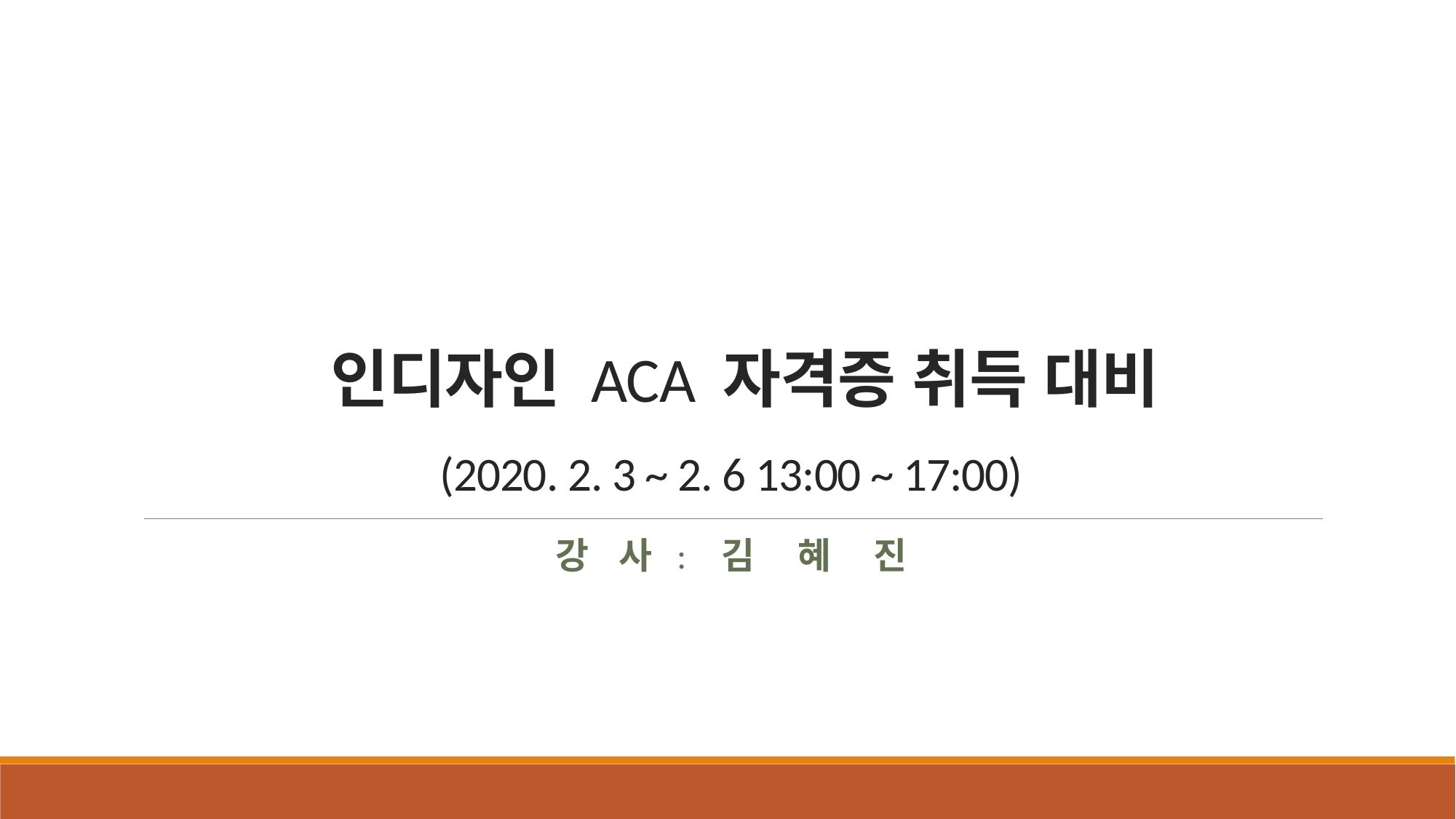

# 인디자인 ACA 자격증 취득 대비 (2020. 2. 3 ~ 2. 6 13:00 ~ 17:00)
강  사 :  김   혜   진